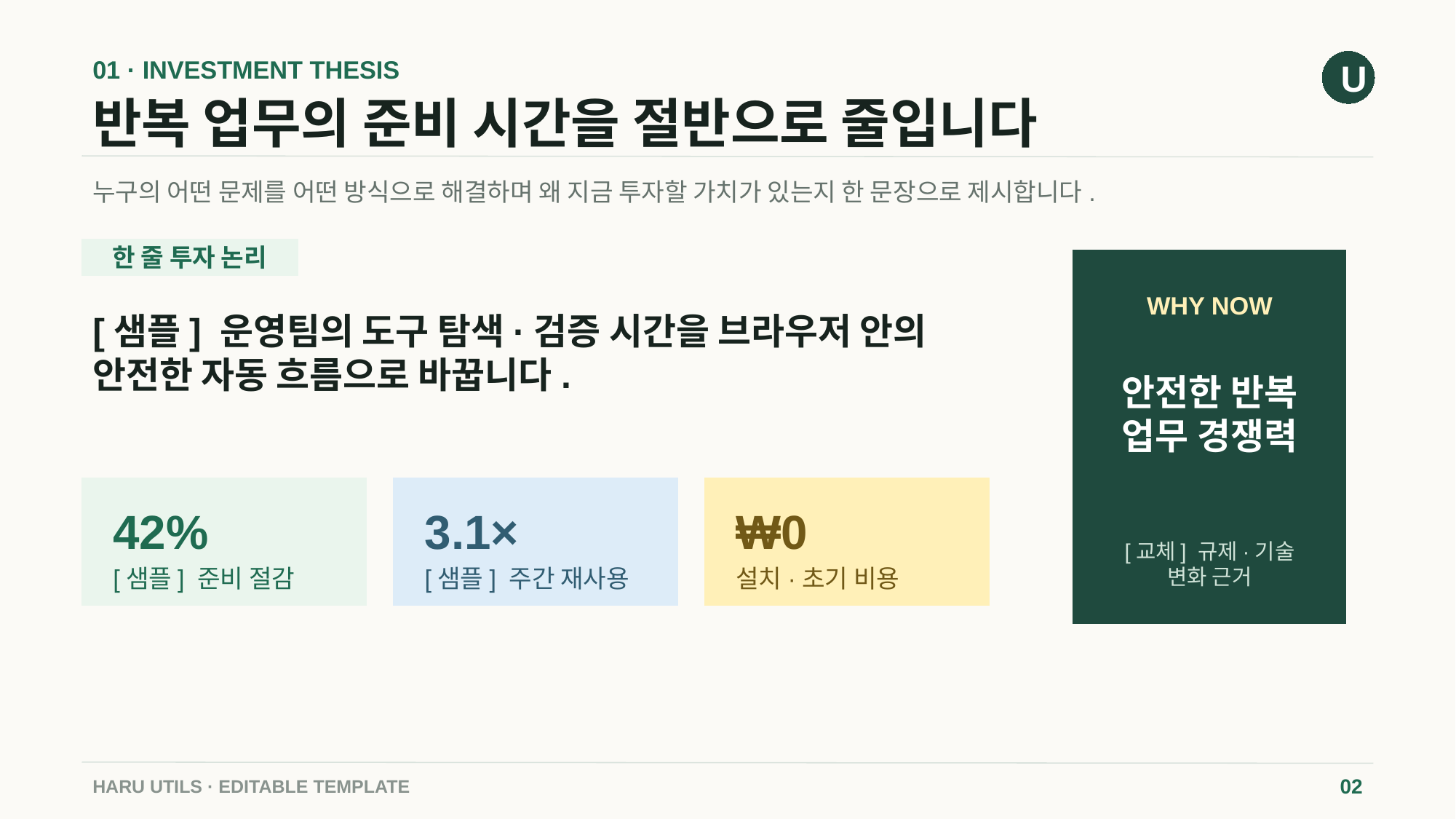

01 · INVESTMENT THESIS
U
반복 업무의 준비 시간을 절반으로 줄입니다

누구의 어떤 문제를 어떤 방식으로 해결하며 왜 지금 투자할 가치가 있는지 한 문장으로 제시합니다.
한 줄 투자 논리

WHY NOW
[샘플] 운영팀의 도구 탐색·검증 시간을 브라우저 안의 안전한 자동 흐름으로 바꿉니다.
안전한 반복
업무 경쟁력

42%
3.1×
₩0
[교체] 규제·기술
변화 근거
[샘플] 준비 절감
[샘플] 주간 재사용
설치·초기 비용

HARU UTILS · EDITABLE TEMPLATE
02